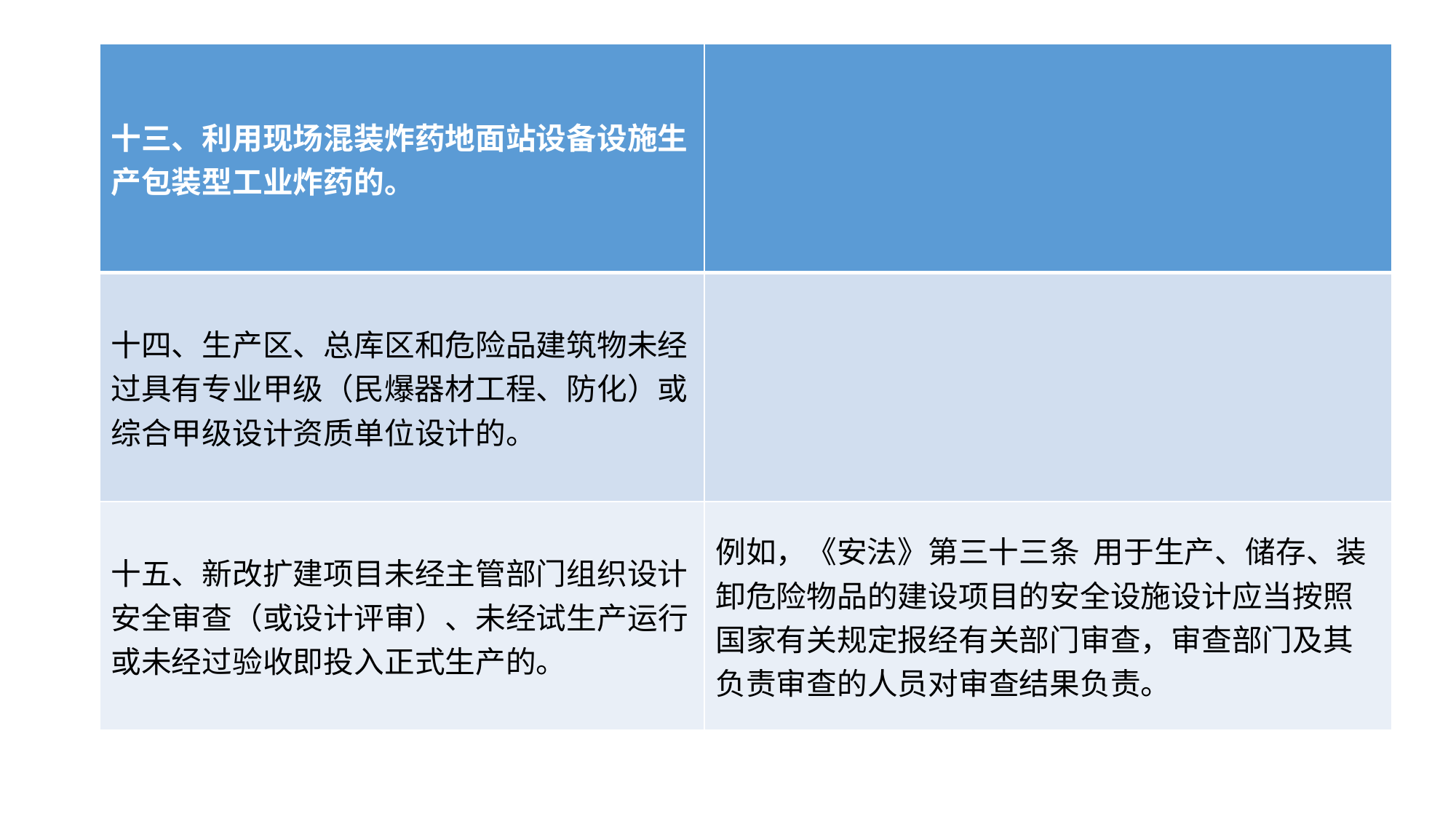

#
| 十三、利用现场混装炸药地面站设备设施生产包装型工业炸药的。 |  |
| --- | --- |
| 十四、生产区、总库区和危险品建筑物未经过具有专业甲级（民爆器材工程、防化）或综合甲级设计资质单位设计的。 |  |
| 十五、新改扩建项目未经主管部门组织设计安全审查（或设计评审）、未经试生产运行或未经过验收即投入正式生产的。 | 例如，《安法》第三十三条 用于生产、储存、装卸危险物品的建设项目的安全设施设计应当按照国家有关规定报经有关部门审查，审查部门及其负责审查的人员对审查结果负责。 |